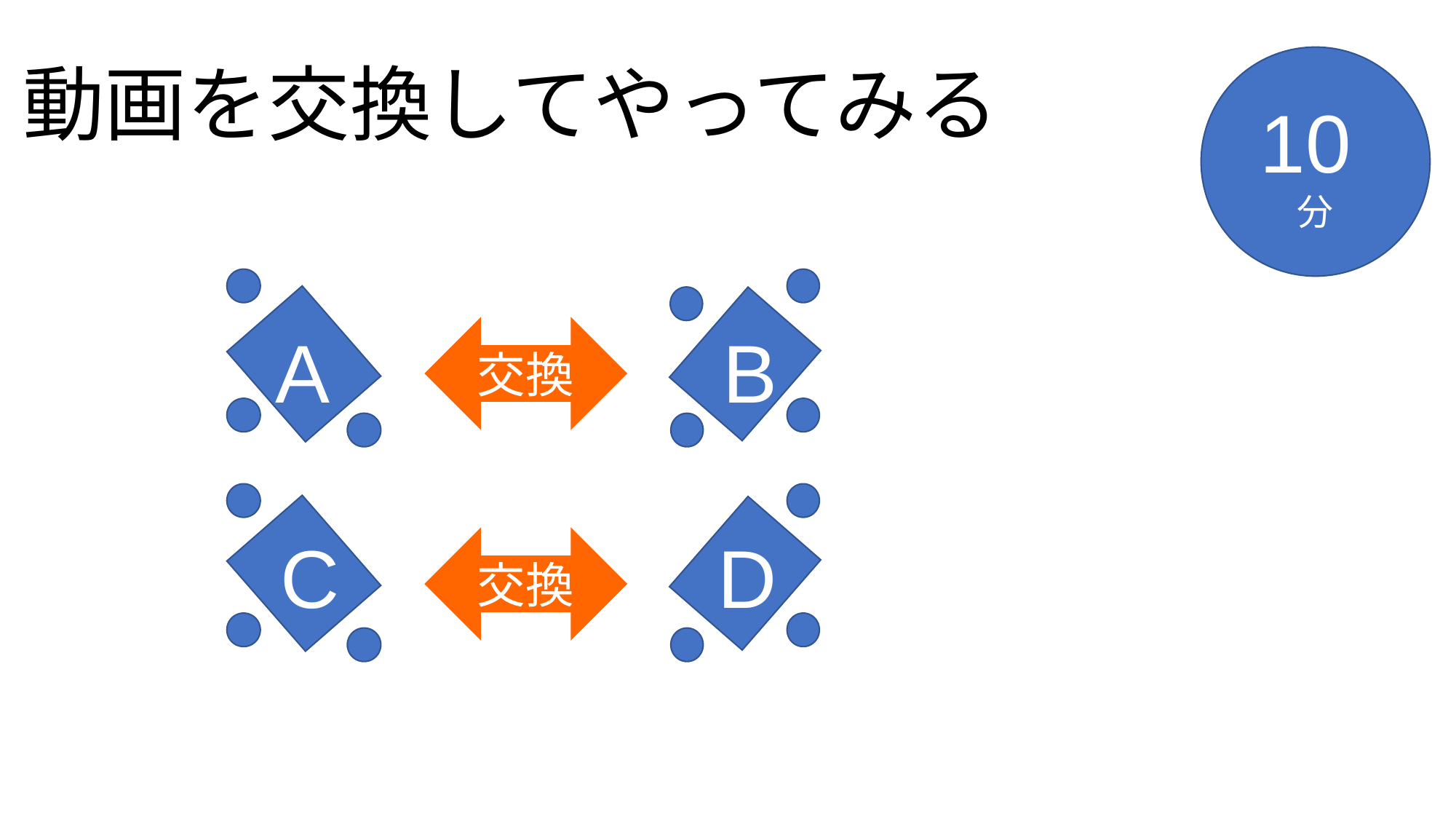

動画を交換してやってみる
10分

A
B
交換
C
D
交換